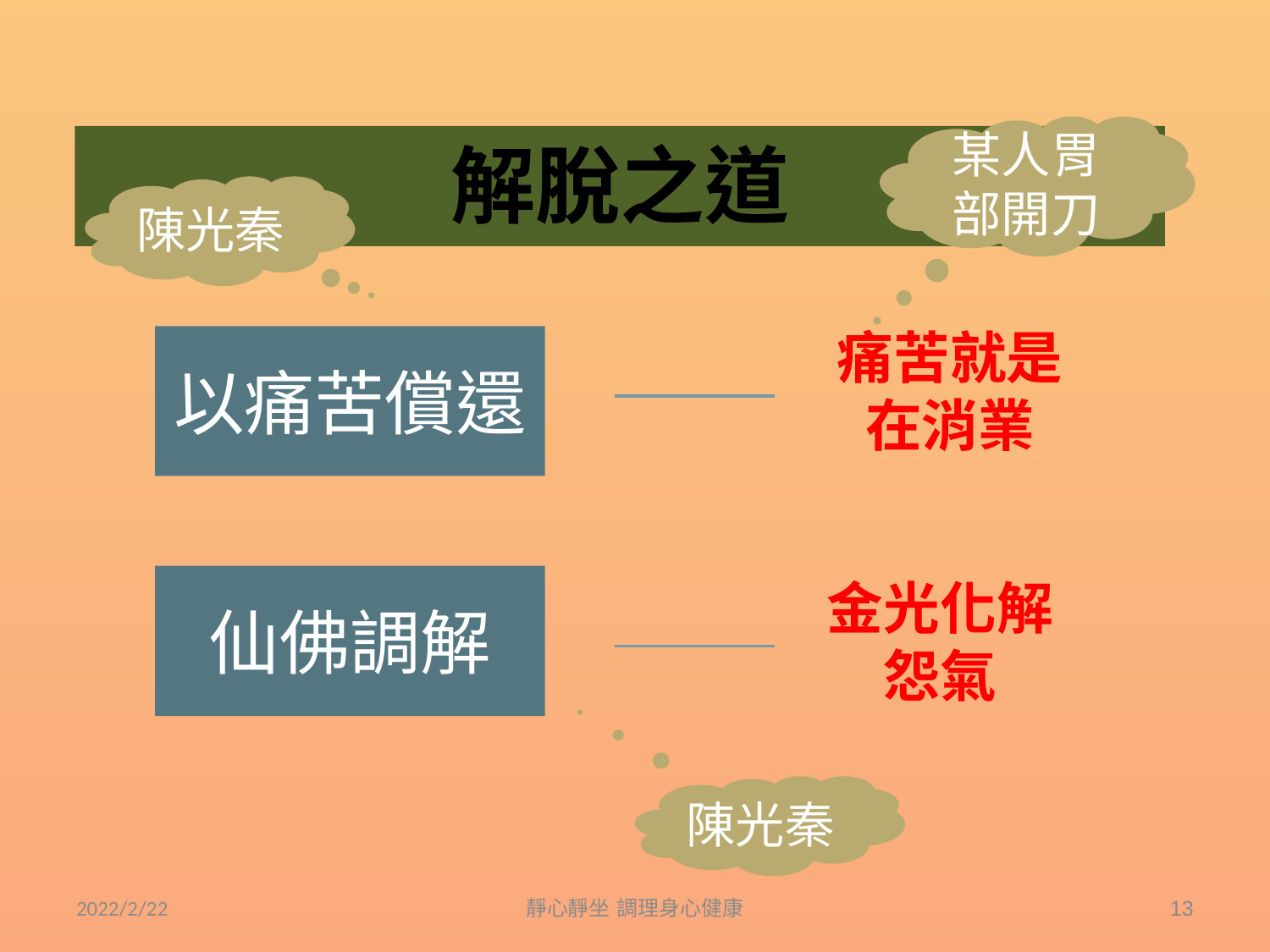

某人胃部開刀
解脫之道
陳光秦
痛苦就是在消業
以痛苦償還
仙佛調解
金光化解怨氣
陳光秦
2022/2/22
靜心靜坐 調理身心健康
13